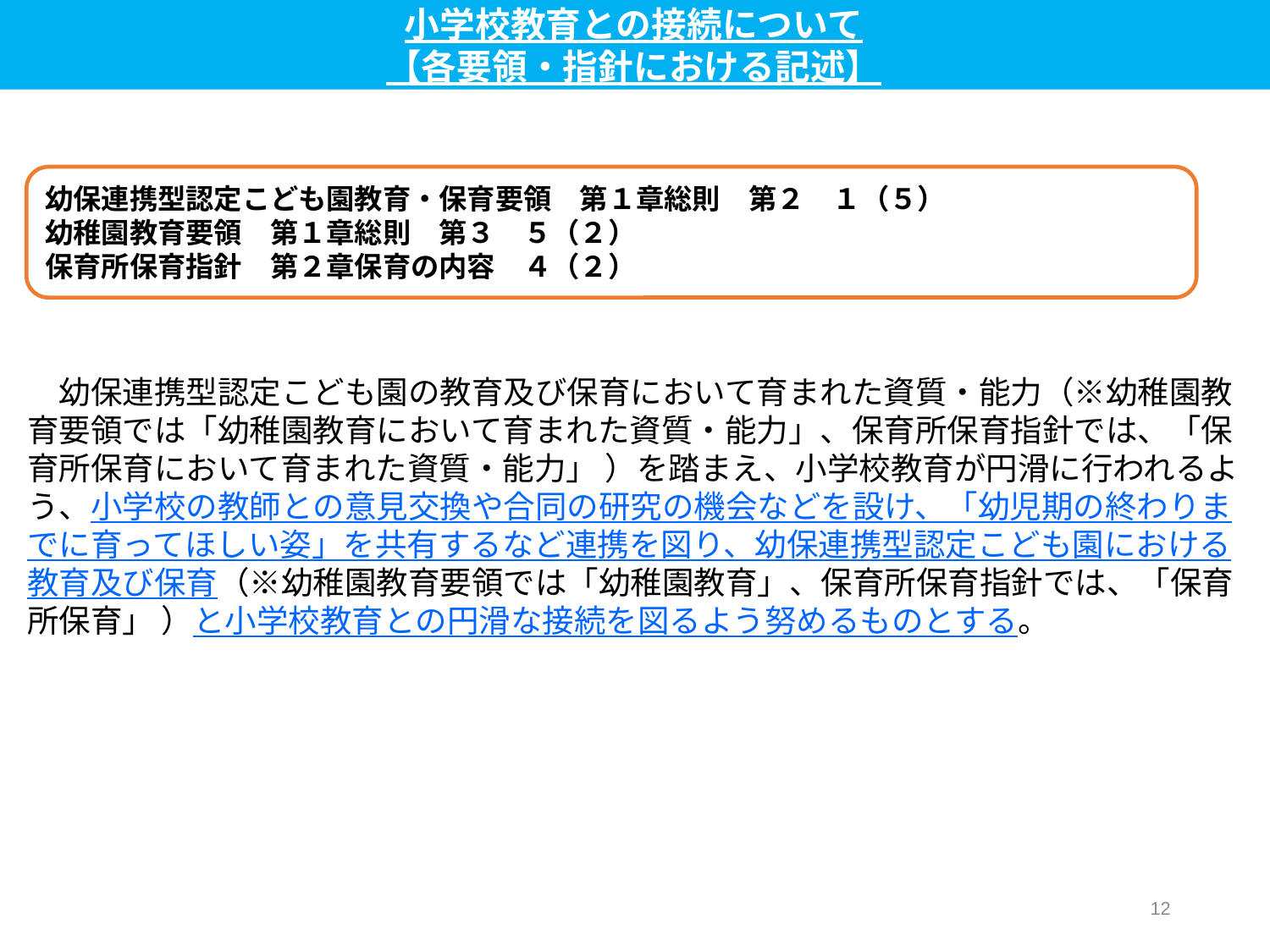

小学校教育との接続について
【各要領・指針における記述】
幼保連携型認定こども園教育・保育要領　第１章総則　第２　１（５）
幼稚園教育要領　第１章総則　第３　５（２）
保育所保育指針　第２章保育の内容　４（２）
　幼保連携型認定こども園の教育及び保育において育まれた資質・能力（※幼稚園教育要領では「幼稚園教育において育まれた資質・能力」、保育所保育指針では、「保育所保育において育まれた資質・能力」 ）を踏まえ、小学校教育が円滑に行われるよう、小学校の教師との意見交換や合同の研究の機会などを設け、「幼児期の終わりまでに育ってほしい姿」を共有するなど連携を図り、幼保連携型認定こども園における教育及び保育（※幼稚園教育要領では「幼稚園教育」、保育所保育指針では、「保育所保育」 ）と小学校教育との円滑な接続を図るよう努めるものとする。
12